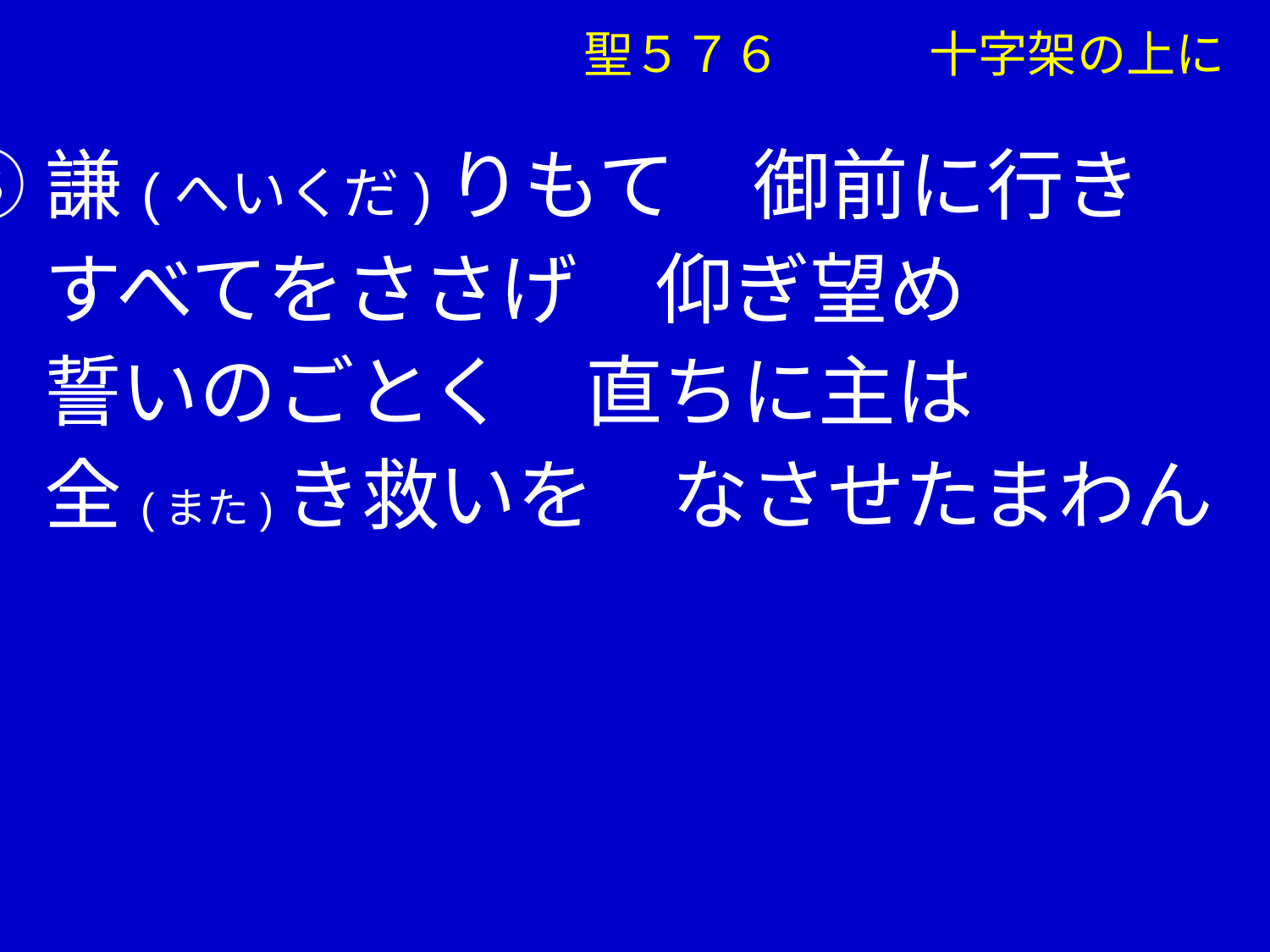

聖５７６　　　十字架の上に
③謙(へいくだ)りもて　御前に行き
　 すべてをささげ　仰ぎ望め
　 誓いのごとく　直ちに主は
　 全(また)き救いを　なさせたまわん